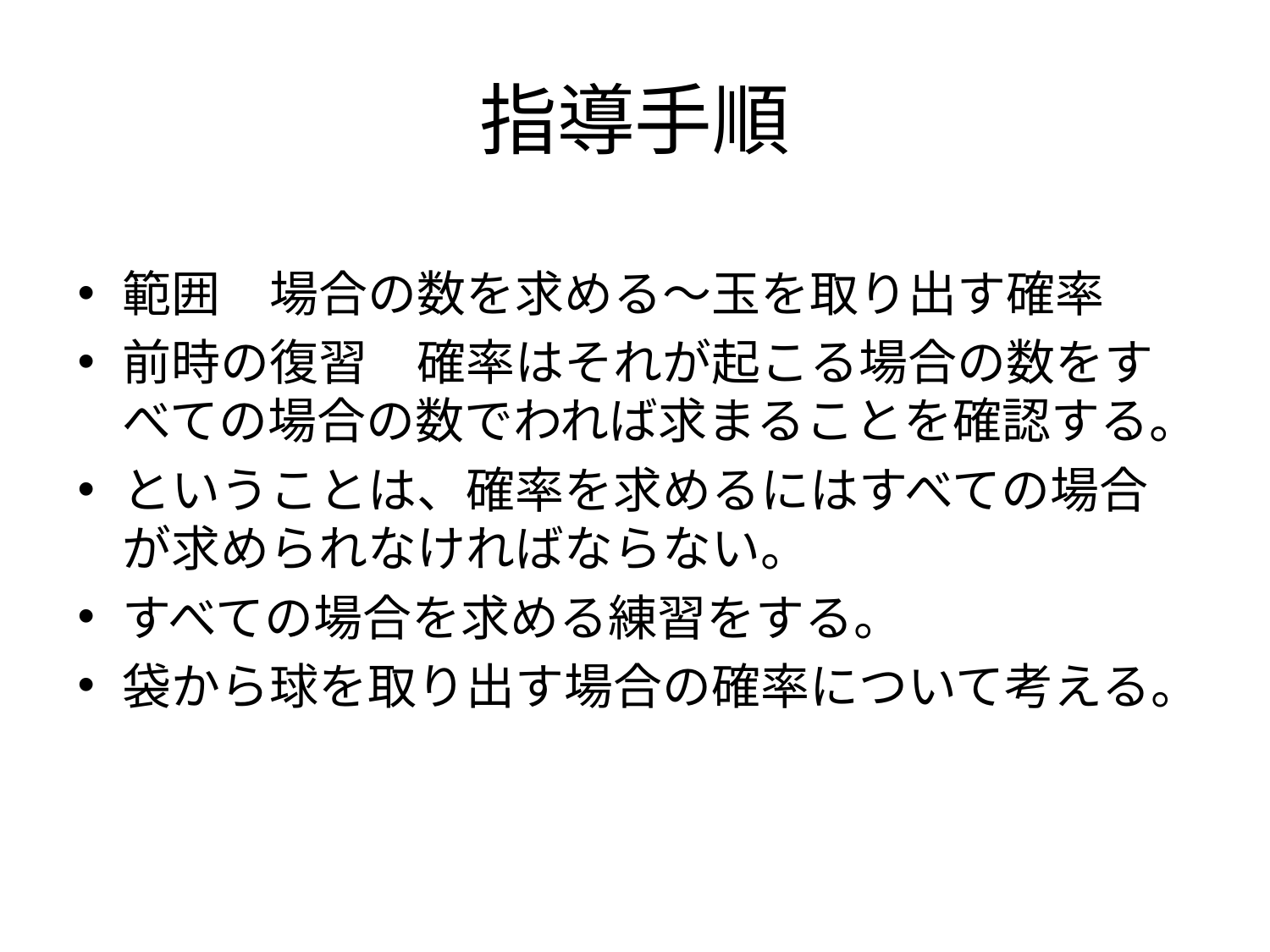

# 指導手順
範囲　場合の数を求める～玉を取り出す確率
前時の復習　確率はそれが起こる場合の数をすべての場合の数でわれば求まることを確認する。
ということは、確率を求めるにはすべての場合が求められなければならない。
すべての場合を求める練習をする。
袋から球を取り出す場合の確率について考える。